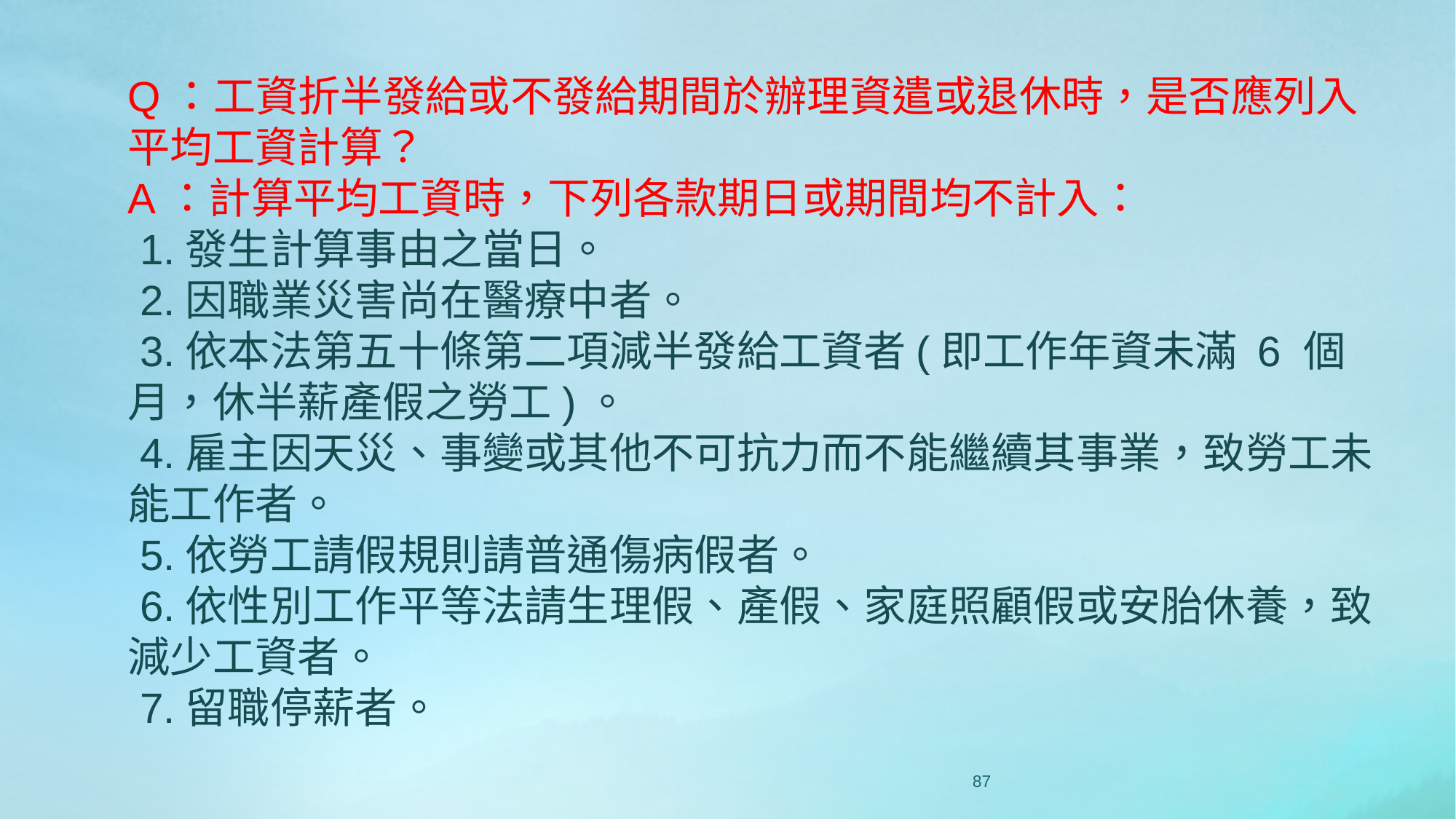

Q：工資折半發給或不發給期間於辦理資遣或退休時，是否應列入平均工資計算？
A：計算平均工資時，下列各款期日或期間均不計入：
 1.發生計算事由之當日。
 2.因職業災害尚在醫療中者。
 3.依本法第五十條第二項減半發給工資者(即工作年資未滿 6 個月，休半薪產假之勞工)。
 4.雇主因天災、事變或其他不可抗力而不能繼續其事業，致勞工未能工作者。
 5.依勞工請假規則請普通傷病假者。
 6.依性別工作平等法請生理假、產假、家庭照顧假或安胎休養，致減少工資者。
 7.留職停薪者。
87